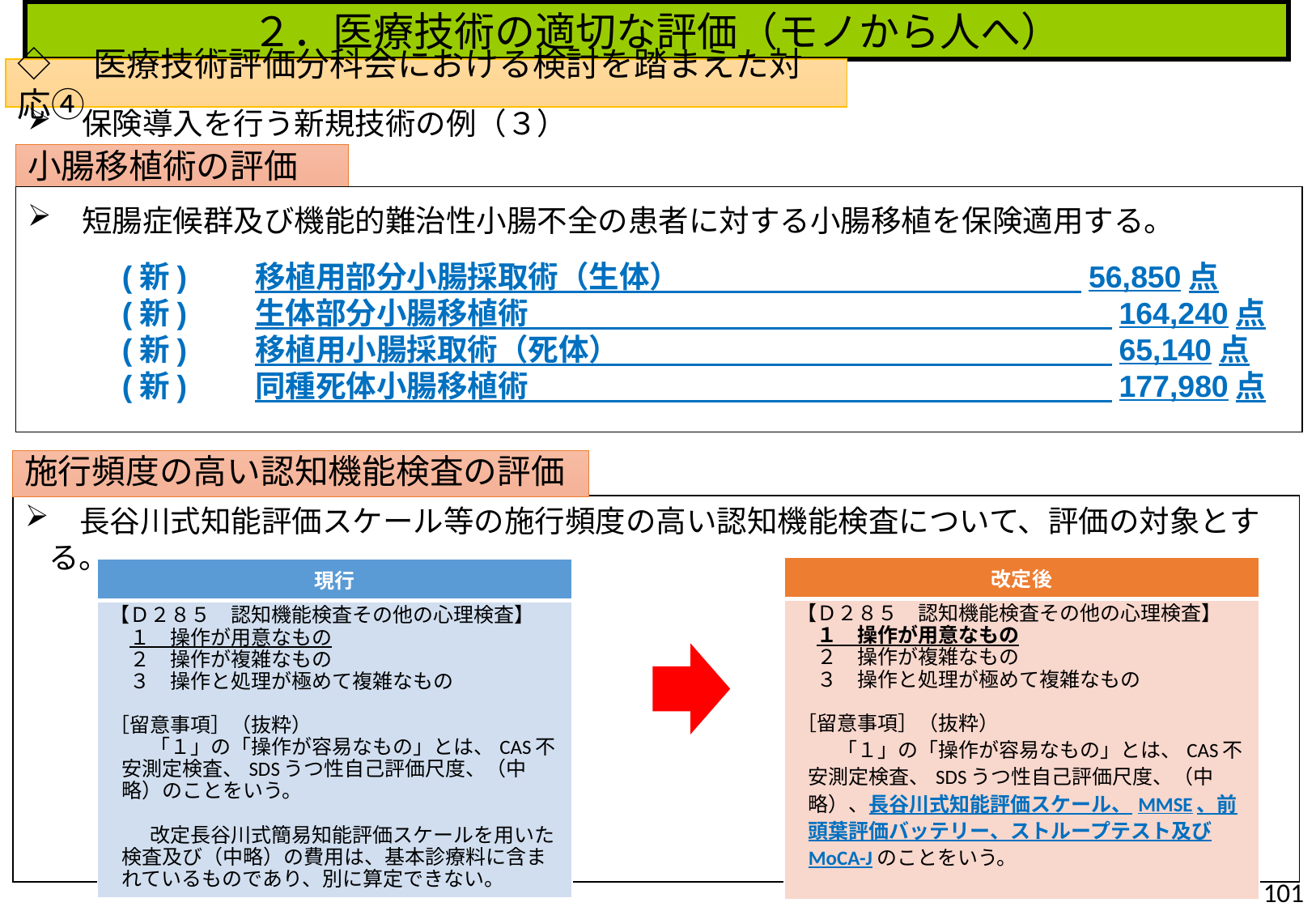

２．医療技術の適切な評価（モノから人へ）
◇　医療技術評価分科会における検討を踏まえた対応④
　保険導入を行う新規技術の例（３）
小腸移植術の評価
　短腸症候群及び機能的難治性小腸不全の患者に対する小腸移植を保険適用する。
(新)　　移植用部分小腸採取術（生体）　　　　　　　　　 　　　　56,850点
(新)　　生体部分小腸移植術　　　　　　　　　　　　　 　　　　　　164,240点
(新)　　移植用小腸採取術（死体）　　　　　　　　　　　　 　　　　65,140点
(新)　　同種死体小腸移植術　　　　　　　　　　　　　 　　　　　　177,980点

施行頻度の高い認知機能検査の評価
　長谷川式知能評価スケール等の施行頻度の高い認知機能検査について、評価の対象とする。

| 改定後 |
| --- |
| 【Ｄ２８５　認知機能検査その他の心理検査】 　１　操作が用意なもの 　２　操作が複雑なもの 　３　操作と処理が極めて複雑なもの ［留意事項］（抜粋） 　　「１」の「操作が容易なもの」とは、CAS不安測定検査、SDSうつ性自己評価尺度、（中略）、長谷川式知能評価スケール、MMSE、前頭葉評価バッテリー、ストループテスト及びMoCA-Jのことをいう。 |
| 現行 |
| --- |
| 【Ｄ２８５　認知機能検査その他の心理検査】 　１　操作が用意なもの 　２　操作が複雑なもの 　３　操作と処理が極めて複雑なもの ［留意事項］（抜粋） 　　「１」の「操作が容易なもの」とは、CAS不安測定検査、SDSうつ性自己評価尺度、（中略）のことをいう。 　　 　　改定長谷川式簡易知能評価スケールを用いた検査及び（中略）の費用は、基本診療料に含まれているものであり、別に算定できない。 |

101